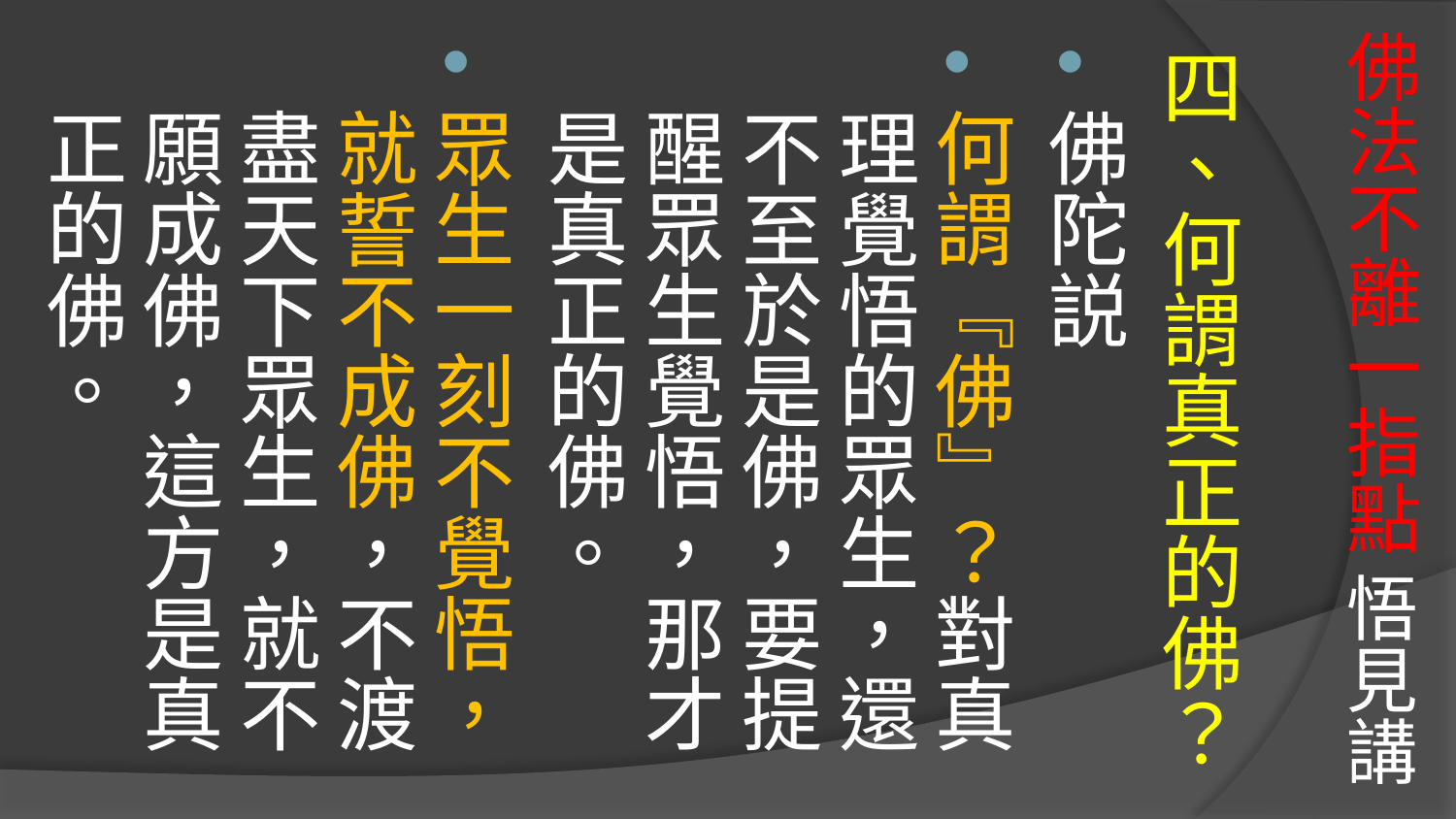

# 佛法不離一指點 悟見講
四、何謂真正的佛？
佛陀説
何謂『佛』？對真理覺悟的眾生，還不至於是佛，要提醒眾生覺悟，那才是真正的佛。
眾生一刻不覺悟，就誓不成佛，不渡盡天下眾生，就不願成佛，這方是真正的佛。